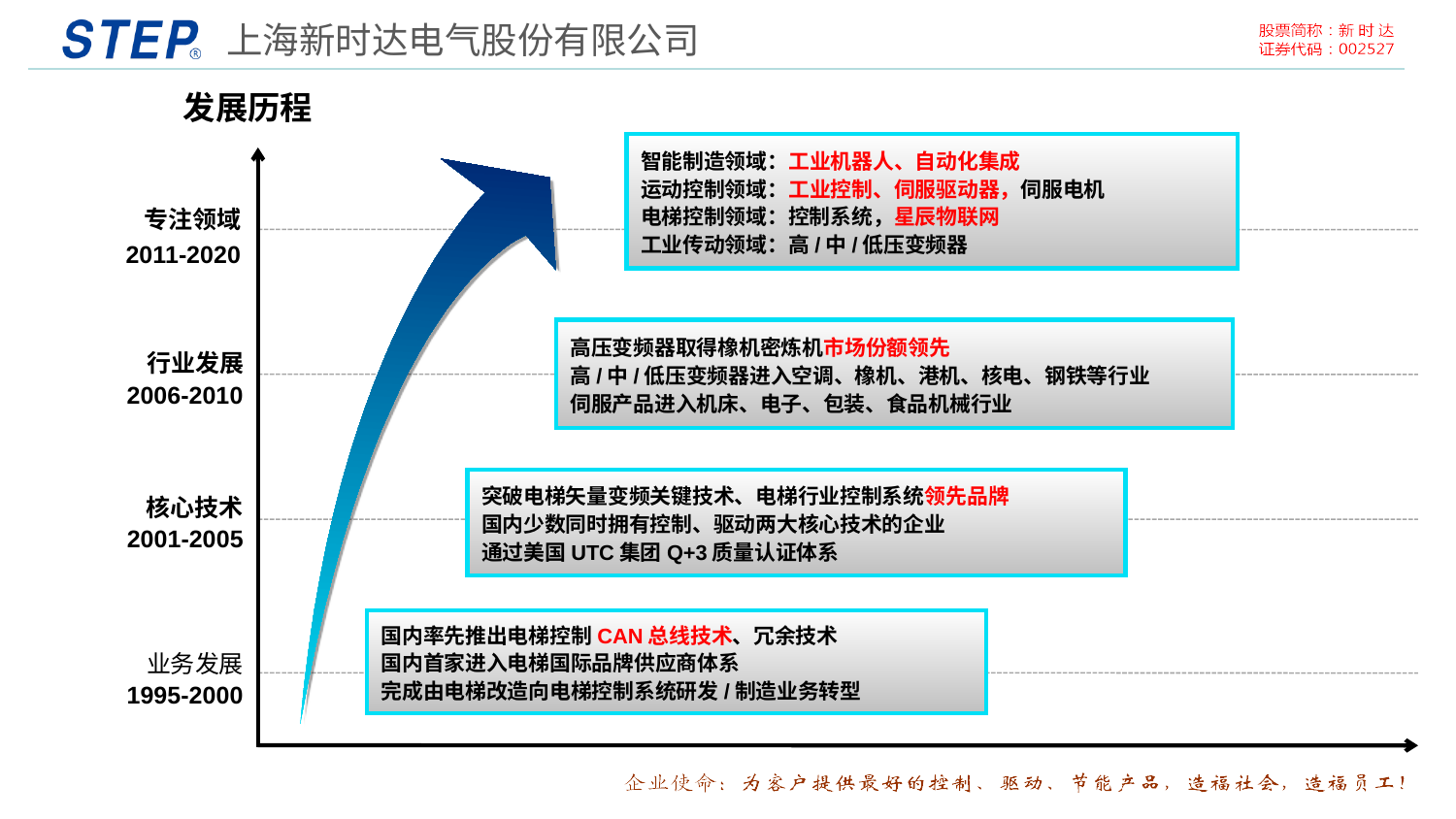

发展历程
智能制造领域：工业机器人、自动化集成
运动控制领域：工业控制、伺服驱动器，伺服电机
电梯控制领域：控制系统，星辰物联网
工业传动领域：高/中/低压变频器

专注领域
2011-2020
高压变频器取得橡机密炼机市场份额领先
高/中/低压变频器进入空调、橡机、港机、核电、钢铁等行业
伺服产品进入机床、电子、包装、食品机械行业
行业发展
2006-2010
突破电梯矢量变频关键技术、电梯行业控制系统领先品牌
国内少数同时拥有控制、驱动两大核心技术的企业
通过美国UTC集团Q+3质量认证体系
核心技术
2001-2005
国内率先推出电梯控制CAN总线技术、冗余技术
国内首家进入电梯国际品牌供应商体系
完成由电梯改造向电梯控制系统研发/制造业务转型
业务发展
1995-2000